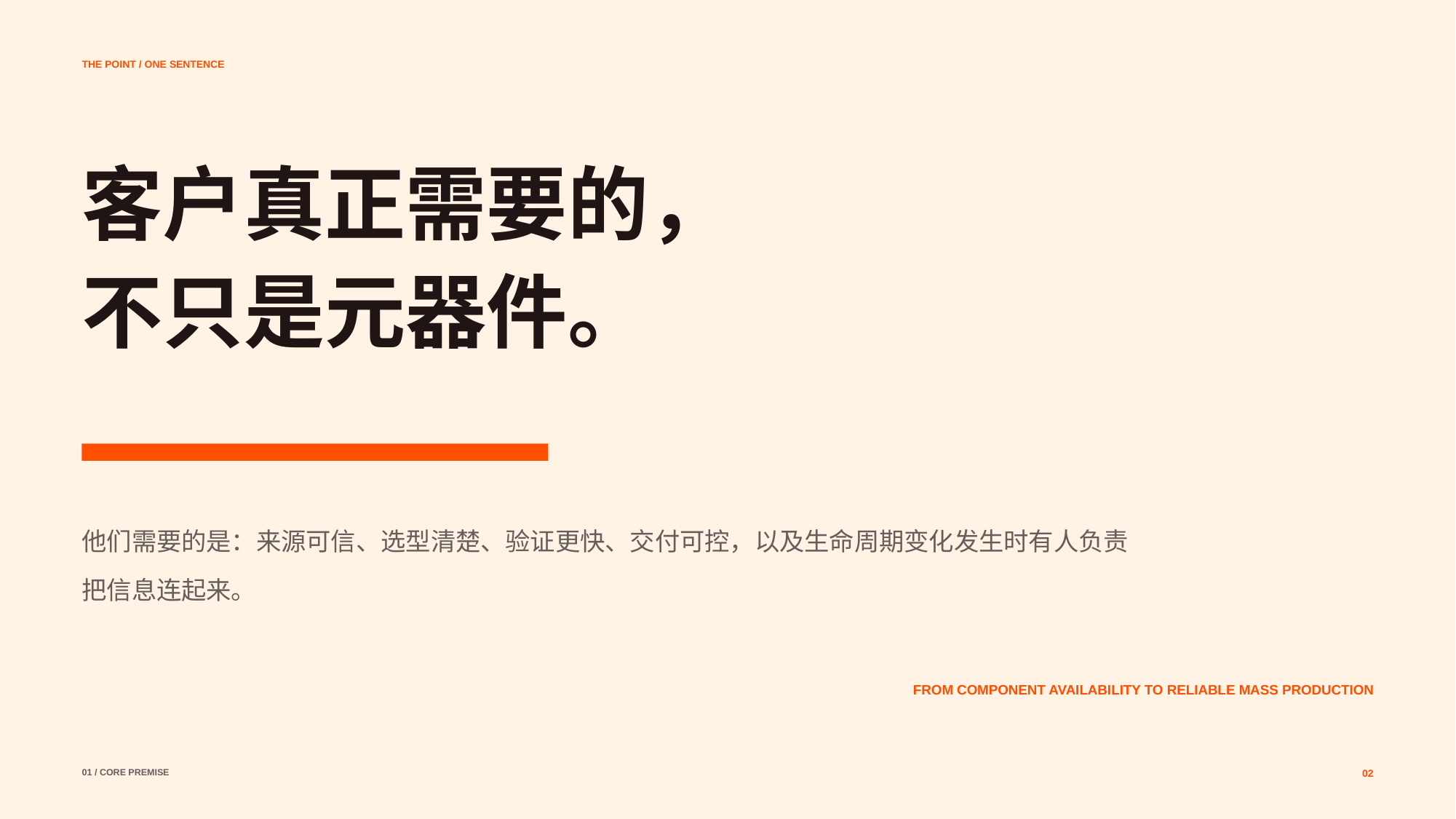

THE POINT / ONE SENTENCE
客户真正需要的，
不只是元器件。

他们需要的是：来源可信、选型清楚、验证更快、交付可控，以及生命周期变化发生时有人负责把信息连起来。
FROM COMPONENT AVAILABILITY TO RELIABLE MASS PRODUCTION
01 / CORE PREMISE
02